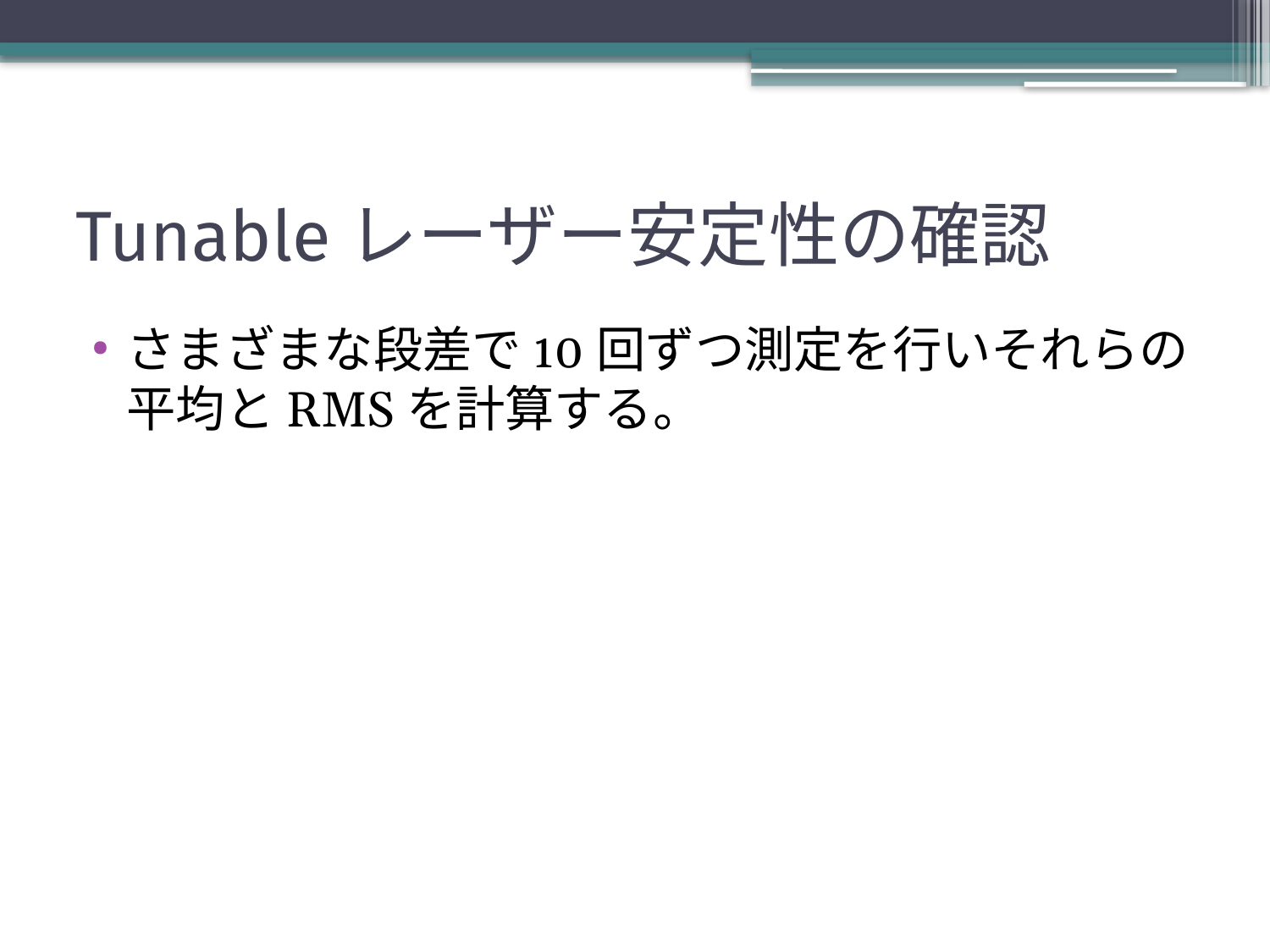

# Tunableレーザー安定性の確認
さまざまな段差で10回ずつ測定を行いそれらの平均とRMSを計算する。